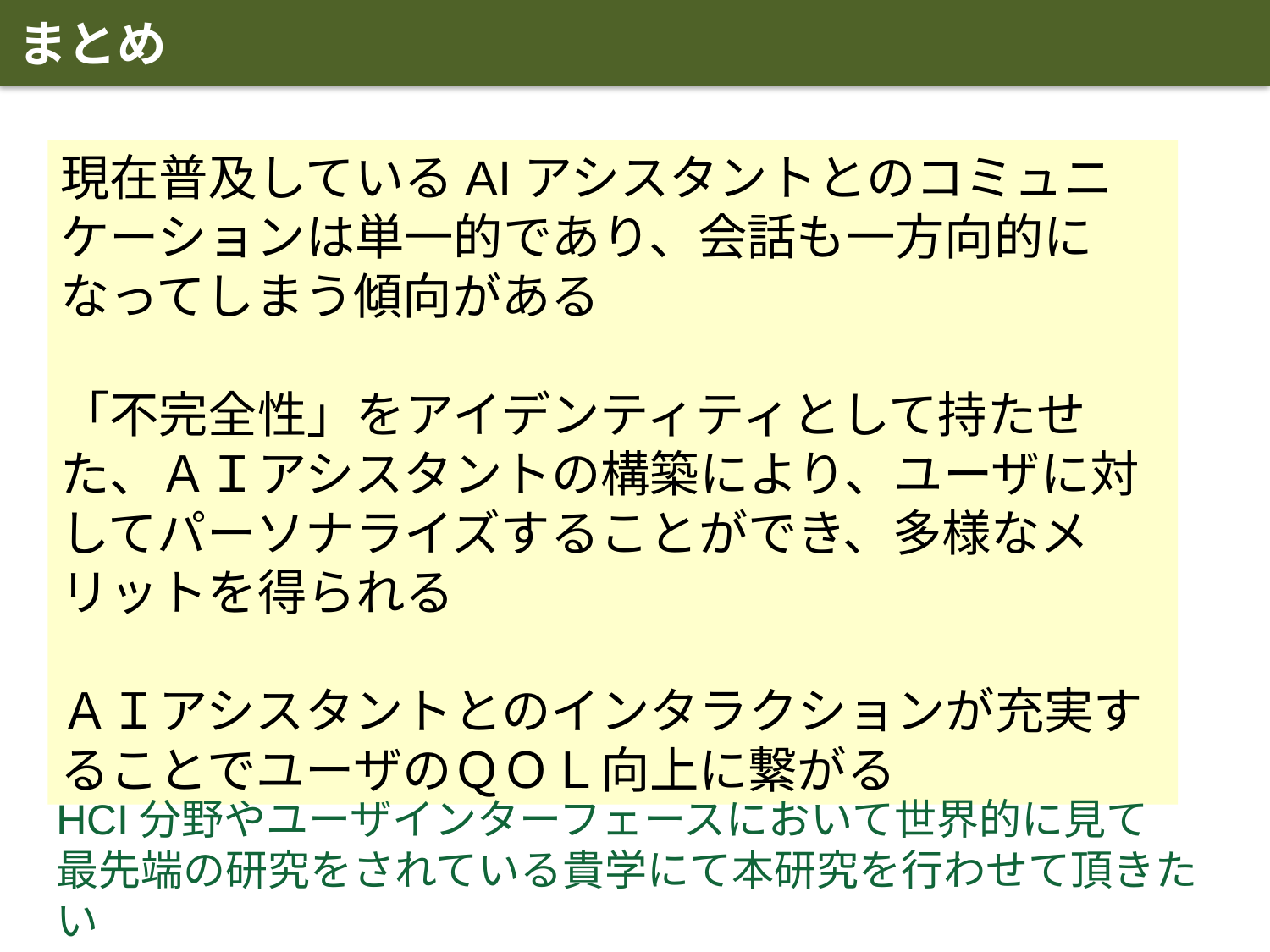

まとめ
現在普及しているAIアシスタントとのコミュニケーションは単一的であり、会話も一方向的になってしまう傾向がある

「不完全性」をアイデンティティとして持たせた、ＡＩアシスタントの構築により、ユーザに対してパーソナライズすることができ、多様なメリットを得られる

ＡＩアシスタントとのインタラクションが充実することでユーザのＱＯＬ向上に繋がる
HCI分野やユーザインターフェースにおいて世界的に見て
最先端の研究をされている貴学にて本研究を行わせて頂きたい